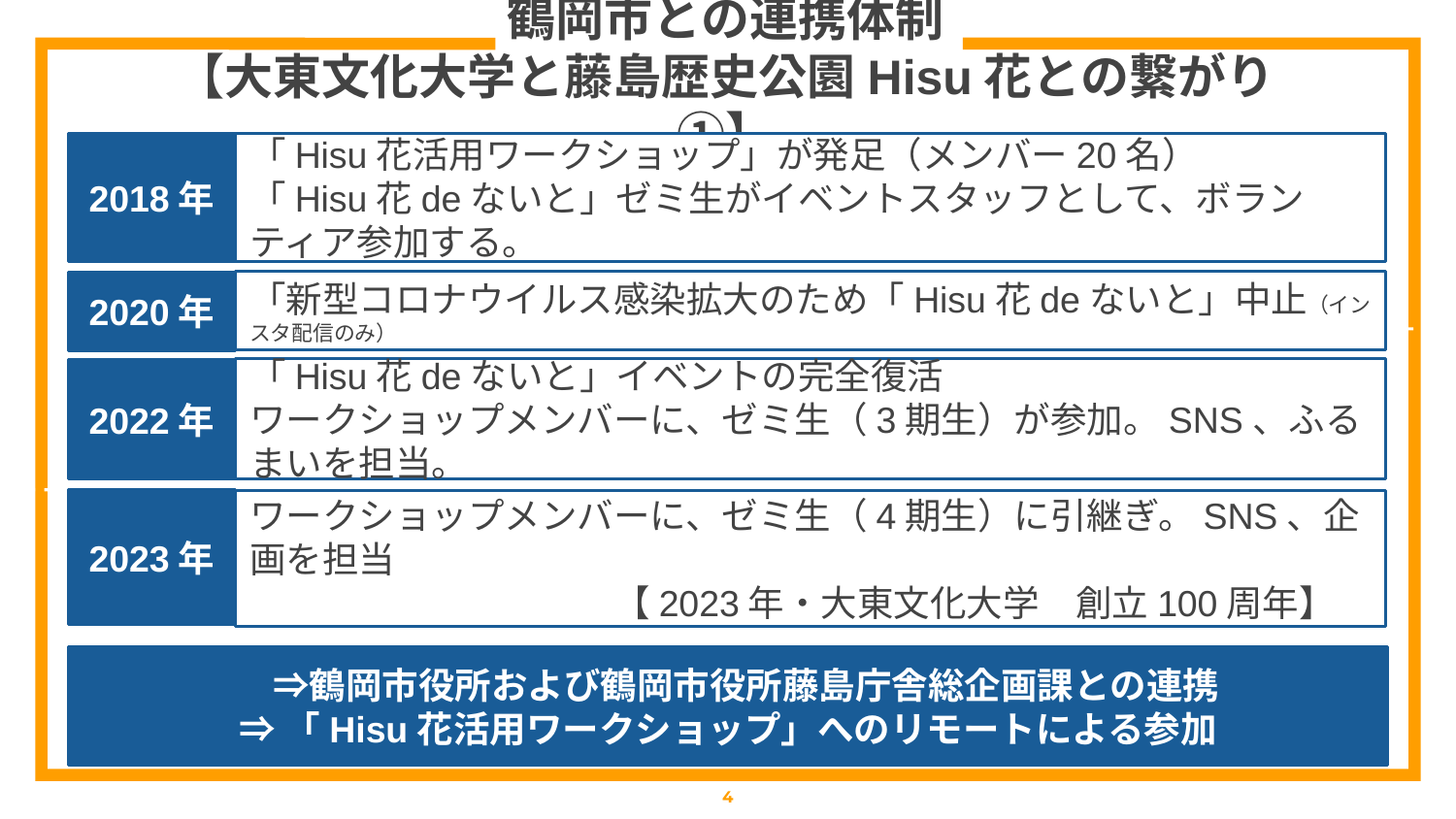

# 鶴岡市との連携体制 【大東文化大学と藤島歴史公園Hisu花との繋がり①】
2018年
「Hisu花活用ワークショップ」が発足（メンバー20名）
「Hisu花deないと」ゼミ生がイベントスタッフとして、ボランティア参加する。
「新型コロナウイルス感染拡大のため「Hisu花deないと」中止（インスタ配信のみ）
2020年

「Hisu花deないと」イベントの完全復活
ワークショップメンバーに、ゼミ生（3期生）が参加。SNS、ふるまいを担当。
2022年
2023年
ワークショップメンバーに、ゼミ生（4期生）に引継ぎ。SNS、企画を担当
　　　　　　　　　　【2023年・大東文化大学　創立100周年】
　⇒鶴岡市役所および鶴岡市役所藤島庁舎総企画課との連携
⇒「Hisu花活用ワークショップ」へのリモートによる参加
4